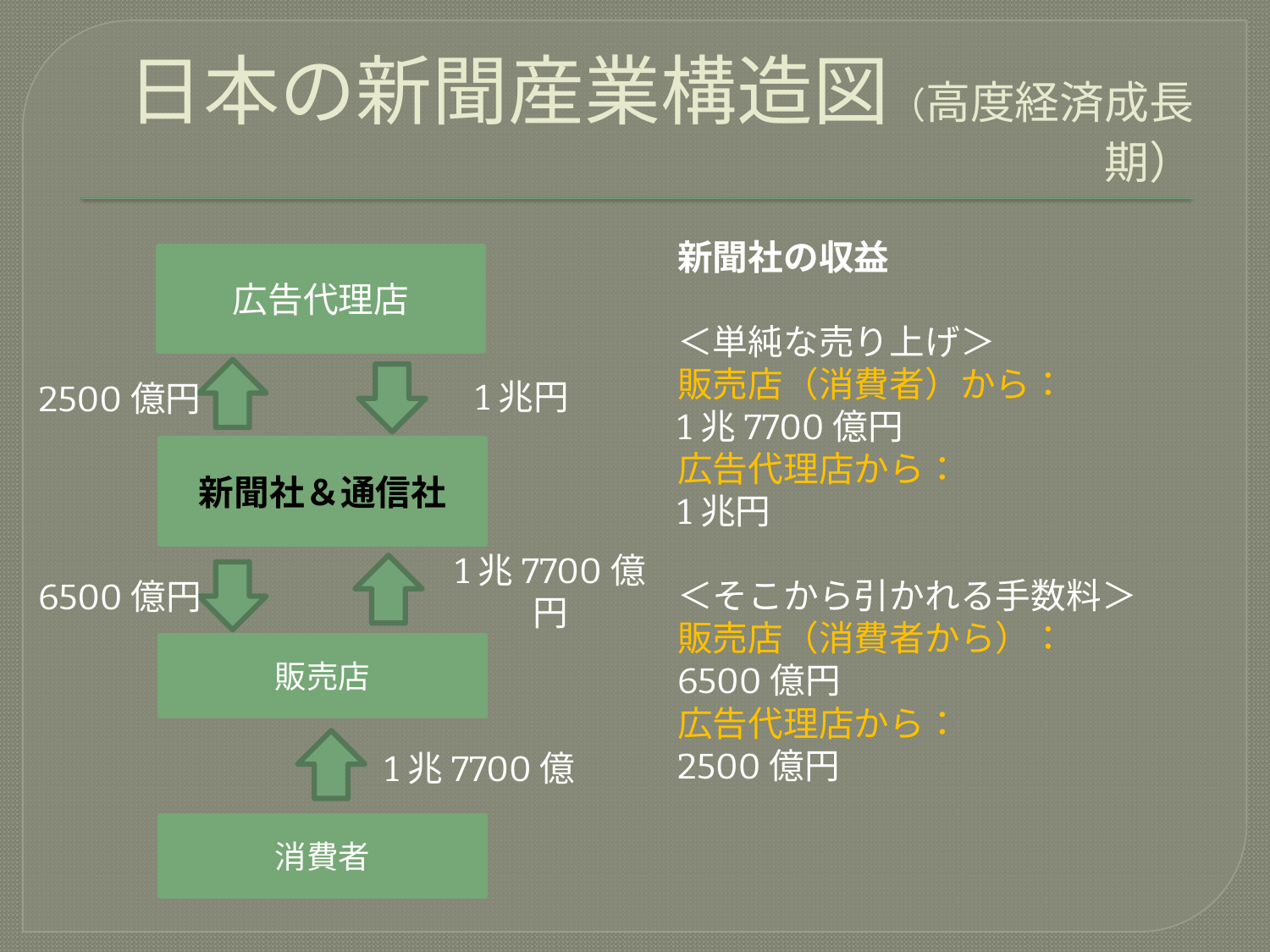

# 日本の新聞産業構造図（高度経済成長期）
新聞社の収益

＜単純な売り上げ＞
販売店（消費者）から：
1兆7700億円
広告代理店から：
1兆円

＜そこから引かれる手数料＞
販売店（消費者から）：
6500億円
広告代理店から：
2500億円

広告代理店
1兆円

2500億円

新聞社＆通信社

1兆7700億円

6500億円
販売店

1兆7700億
消費者